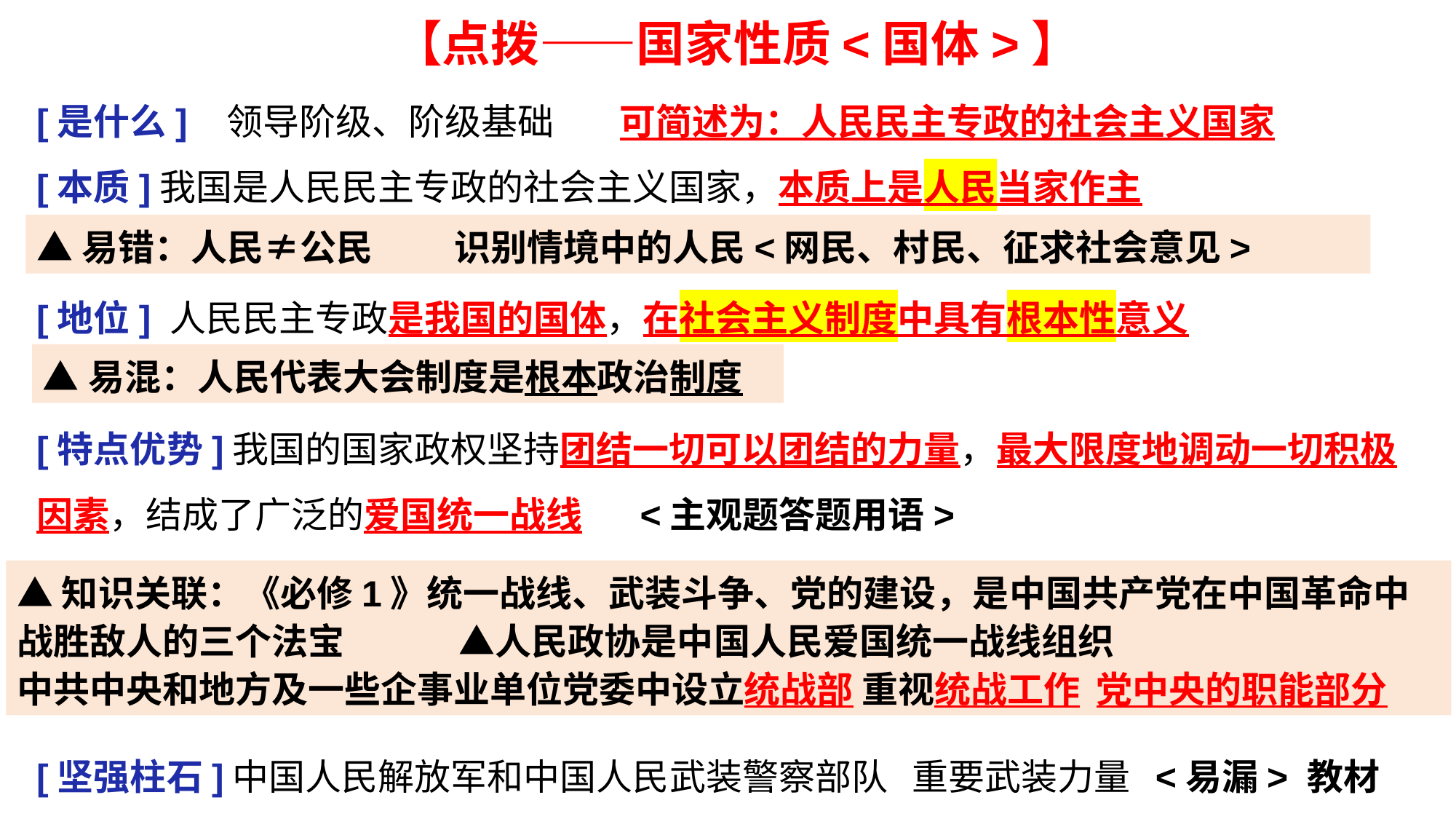

【点拨——国家性质<国体>】

[是什么]   领导阶级、阶级基础        可简述为：人民民主专政的社会主义国家
[本质]我国是人民民主专政的社会主义国家，本质上是人民当家作主

[地位] 人民民主专政是我国的国体，在社会主义制度中具有根本性意义

[特点优势]我国的国家政权坚持团结一切可以团结的力量，最大限度地调动一切积极因素，结成了广泛的爱国统一战线      <主观题答题用语>

[坚强柱石]中国人民解放军和中国人民武装警察部队   重要武装力量  <易漏> 教材P41
▲易错：人民≠公民          识别情境中的人民<网民、村民、征求社会意见>
▲易混：人民代表大会制度是根本政治制度
▲知识关联：《必修1》统一战线、武装斗争、党的建设，是中国共产党在中国革命中战胜敌人的三个法宝              ▲人民政协是中国人民爱国统一战线组织
中共中央和地方及一些企事业单位党委中设立统战部 重视统战工作  党中央的职能部分